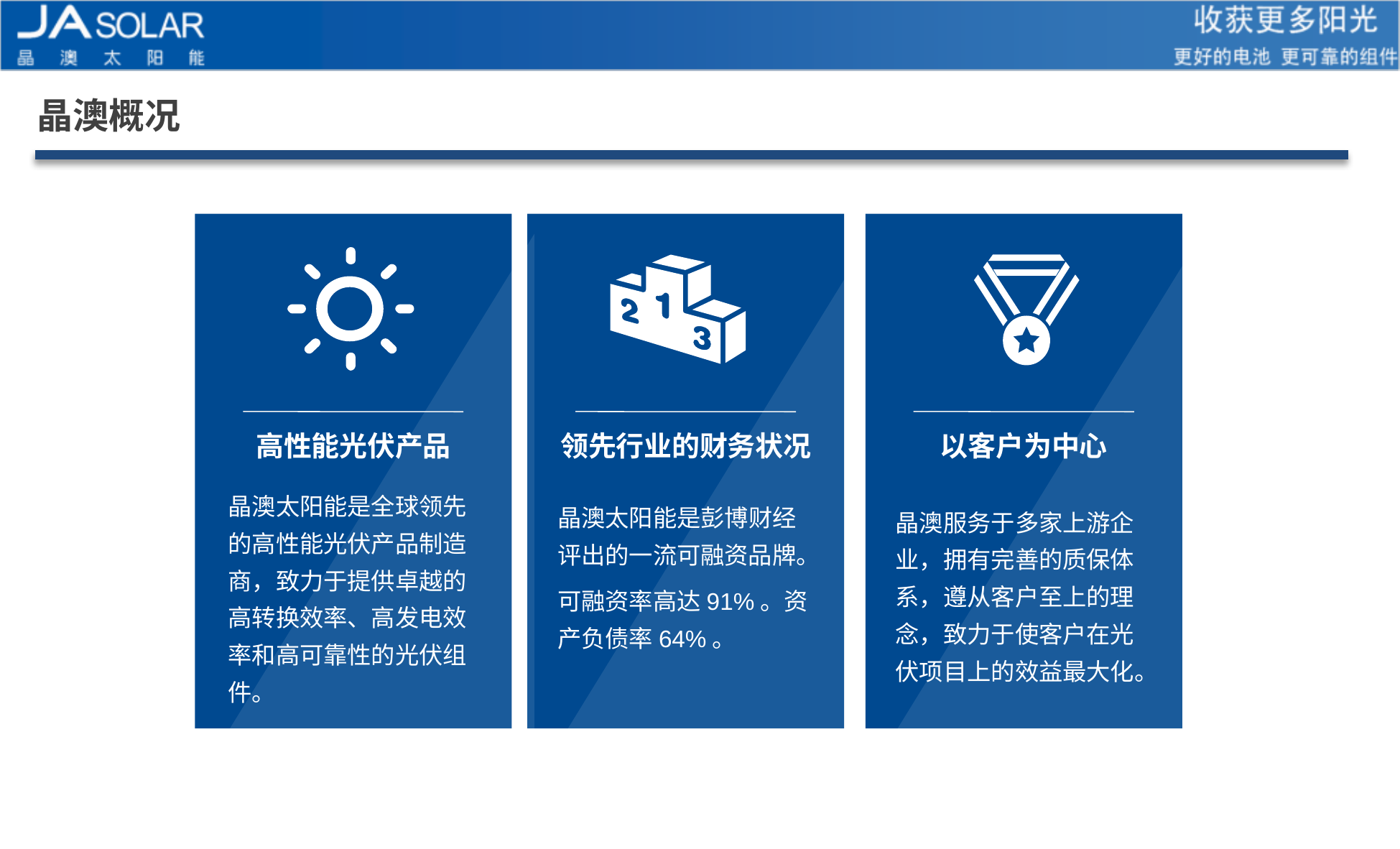

晶澳概况

高性能光伏产品
晶澳太阳能是全球领先的高性能光伏产品制造商，致力于提供卓越的高转换效率、高发电效率和高可靠性的光伏组件。

领先行业的财务状况
晶澳太阳能是彭博财经评出的一流可融资品牌。
可融资率高达91%。资产负债率64%。

以客户为中心
晶澳服务于多家上游企业，拥有完善的质保体系，遵从客户至上的理念，致力于使客户在光伏项目上的效益最大化。